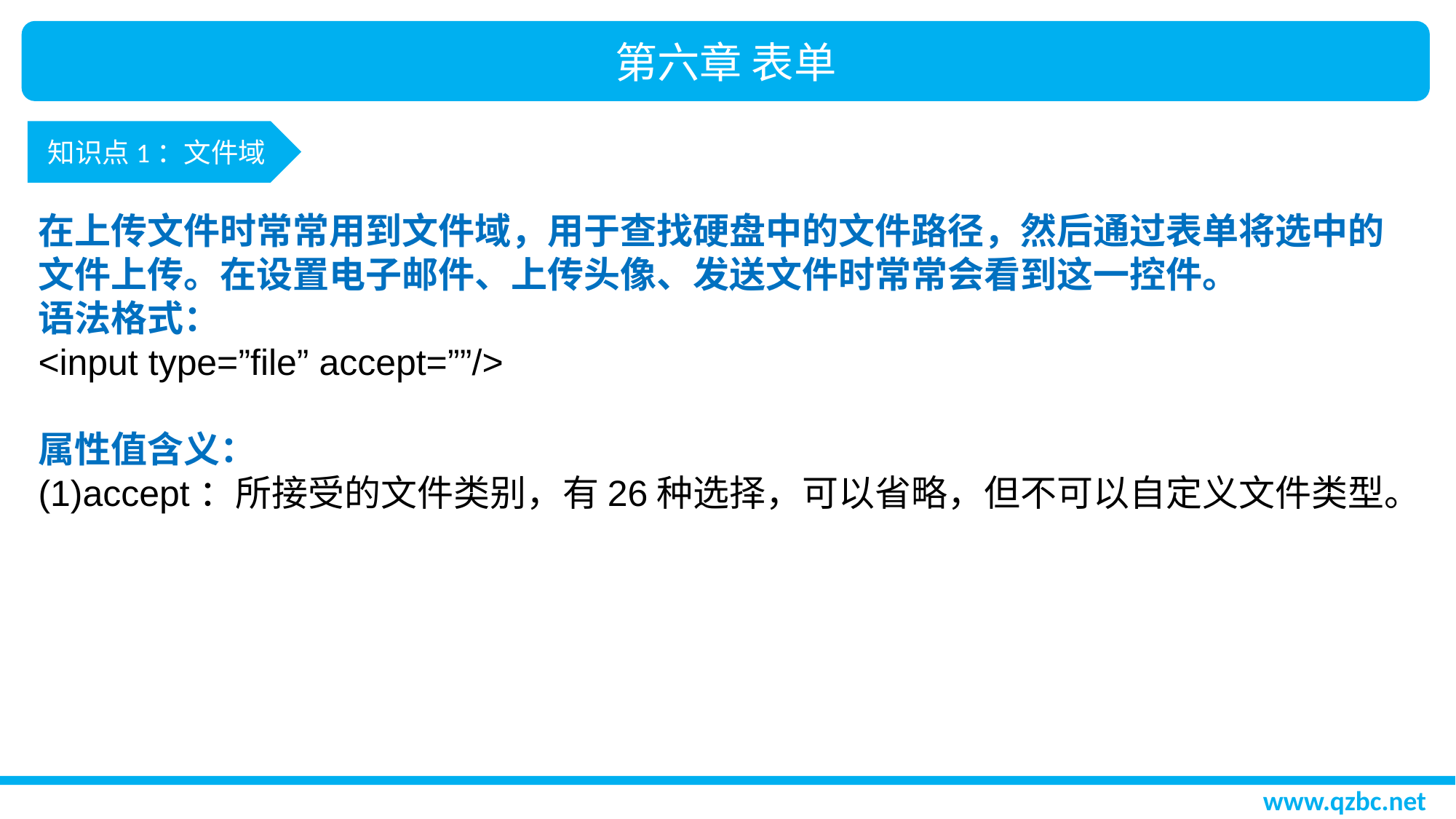

第六章 表单
知识点1：文件域
在上传文件时常常用到文件域，用于查找硬盘中的文件路径，然后通过表单将选中的文件上传。在设置电子邮件、上传头像、发送文件时常常会看到这一控件。
语法格式：
<input type=”file” accept=””/>

属性值含义：
(1)accept：所接受的文件类别，有26种选择，可以省略，但不可以自定义文件类型。

www.qzbc.net